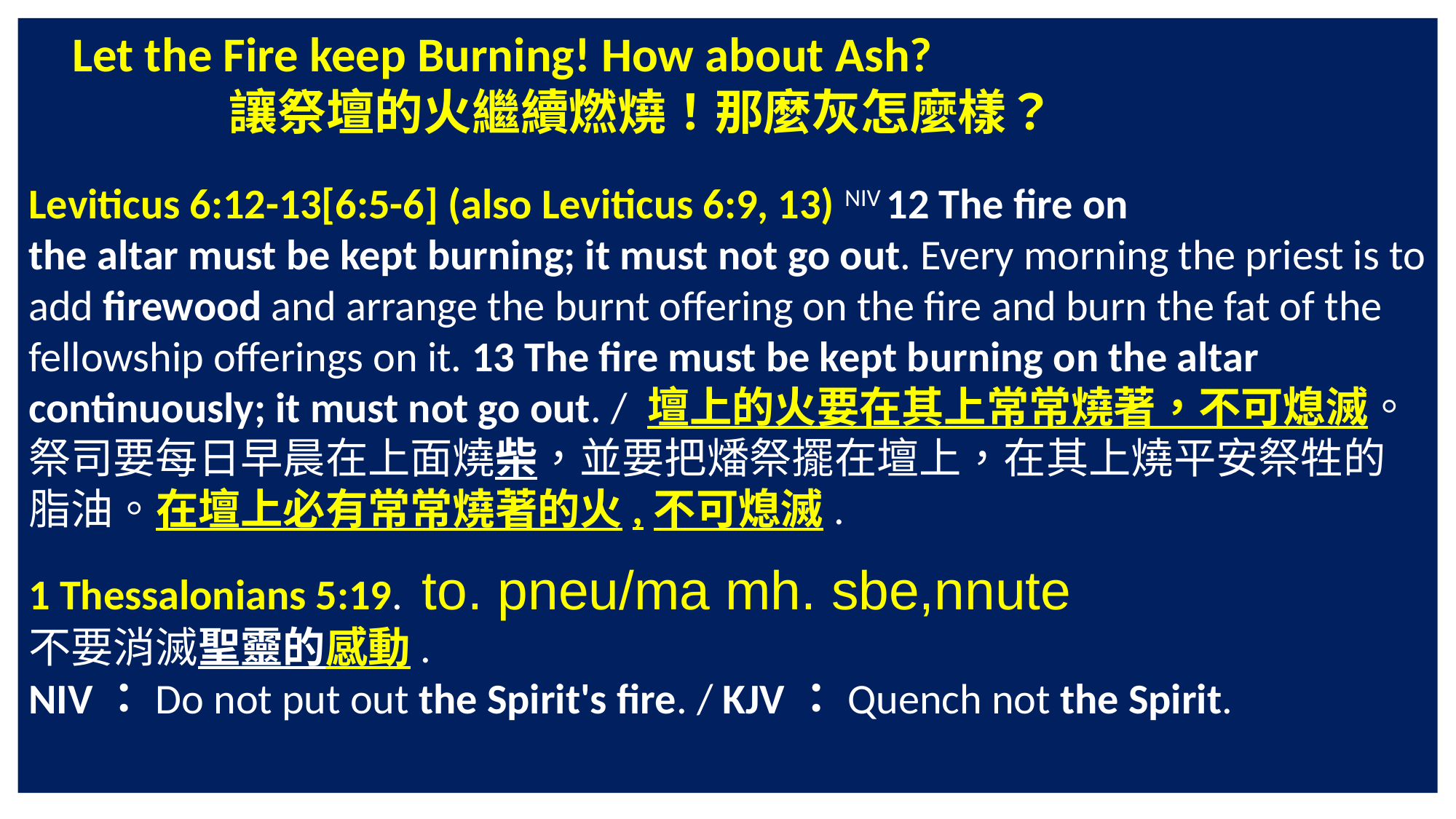

Let the Fire keep Burning! How about Ash?
                 讓祭壇的火繼續燃燒！那麼灰怎麼樣？

Leviticus 6:12-13[6:5-6] (also Leviticus 6:9, 13) NIV 12 The fire on
the altar must be kept burning; it must not go out. Every morning the priest is to add firewood and arrange the burnt offering on the fire and burn the fat of the fellowship offerings on it. 13 The fire must be kept burning on the altar continuously; it must not go out. / 壇上的火要在其上常常燒著，不可熄滅。祭司要每日早晨在上面燒柴，並要把燔祭擺在壇上，在其上燒平安祭牲的脂油。在壇上必有常常燒著的火,不可熄滅.

1 Thessalonians 5:19.  to. pneu/ma mh. sbe,nnute
不要消滅聖靈的感動.
NIV：Do not put out the Spirit's fire. / KJV：Quench not the Spirit.